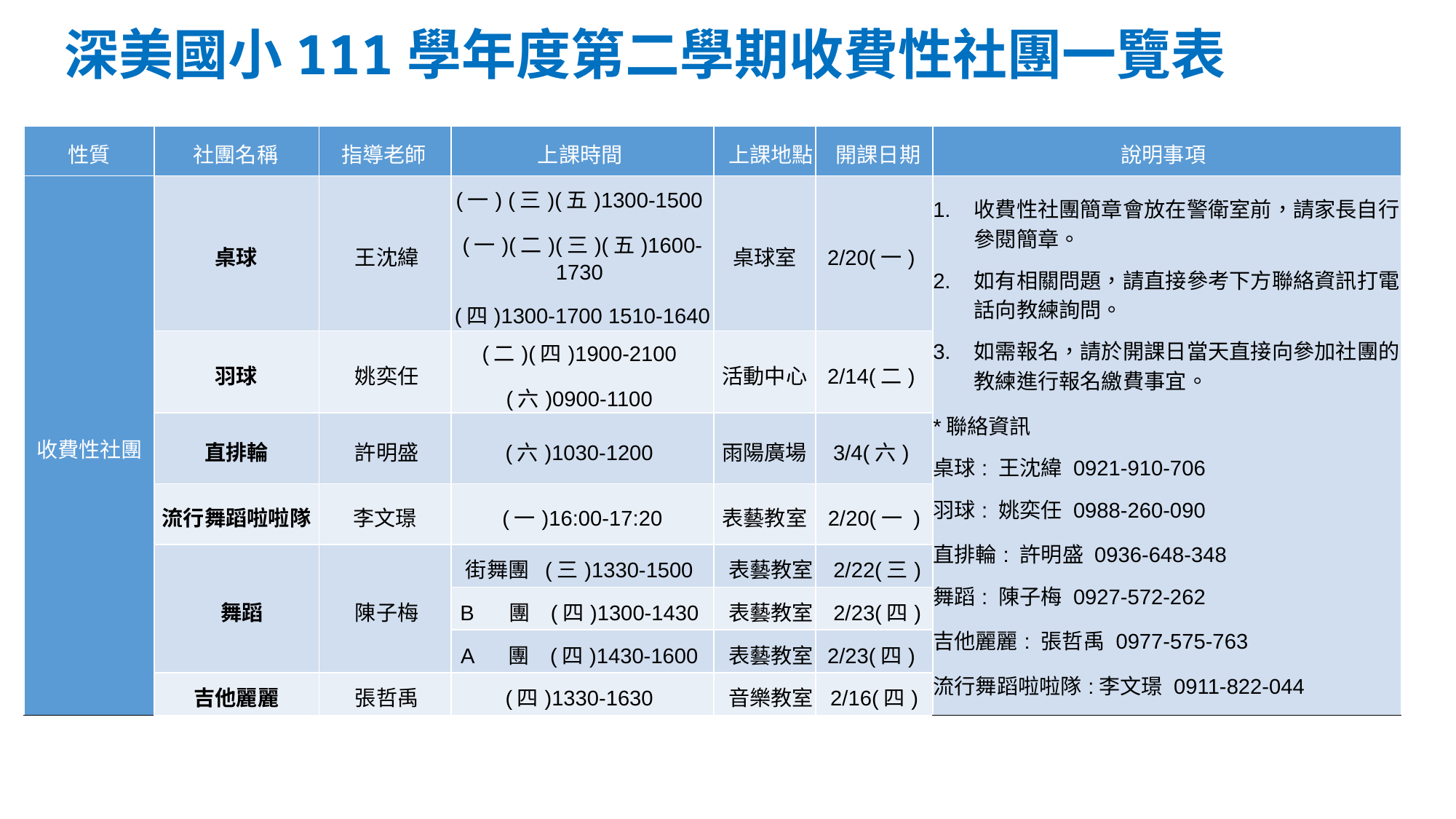

# 深美國小111學年度第二學期收費性社團一覽表
| 性質 | 社團名稱 | 指導老師 | 上課時間 | 上課地點 | 開課日期 | 說明事項 |
| --- | --- | --- | --- | --- | --- | --- |
| 收費性社團 | 桌球 | 王沈緯 | (一) (三)(五)1300-1500 (一)(二)(三)(五)1600-1730 (四)1300-1700 1510-1640 | 桌球室 | 2/20(一) | 收費性社團簡章會放在警衛室前，請家長自行參閱簡章。 如有相關問題，請直接參考下方聯絡資訊打電話向教練詢問。 如需報名，請於開課日當天直接向參加社團的教練進行報名繳費事宜。 \*聯絡資訊 桌球: 王沈緯 0921-910-706 羽球: 姚奕任 0988-260-090 直排輪: 許明盛 0936-648-348 舞蹈: 陳子梅 0927-572-262 吉他麗麗: 張哲禹 0977-575-763 流行舞蹈啦啦隊:李文璟 0911-822-044 |
|  | 羽球 | 姚奕任 | (二)(四)1900-2100 (六)0900-1100 | 活動中心 | 2/14(二) |  |
|  | 直排輪 | 許明盛 | (六)1030-1200 | 雨陽廣場 | 3/4(六) |  |
|  | 流行舞蹈啦啦隊 | 李文璟 | (一)16:00-17:20 | 表藝教室 | 2/20(一 ) |  |
|  | 舞蹈 | 陳子梅 | 街舞團 (三)1330-1500 | 表藝教室 | 2/22(三) |  |
|  |  |  | B 團 (四)1300-1430 | 表藝教室 | 2/23(四) |  |
|  |  |  | A 團 (四)1430-1600 | 表藝教室 | 2/23(四) |  |
|  | 吉他麗麗 | 張哲禹 | (四)1330-1630 | 音樂教室 | 2/16(四) |  |